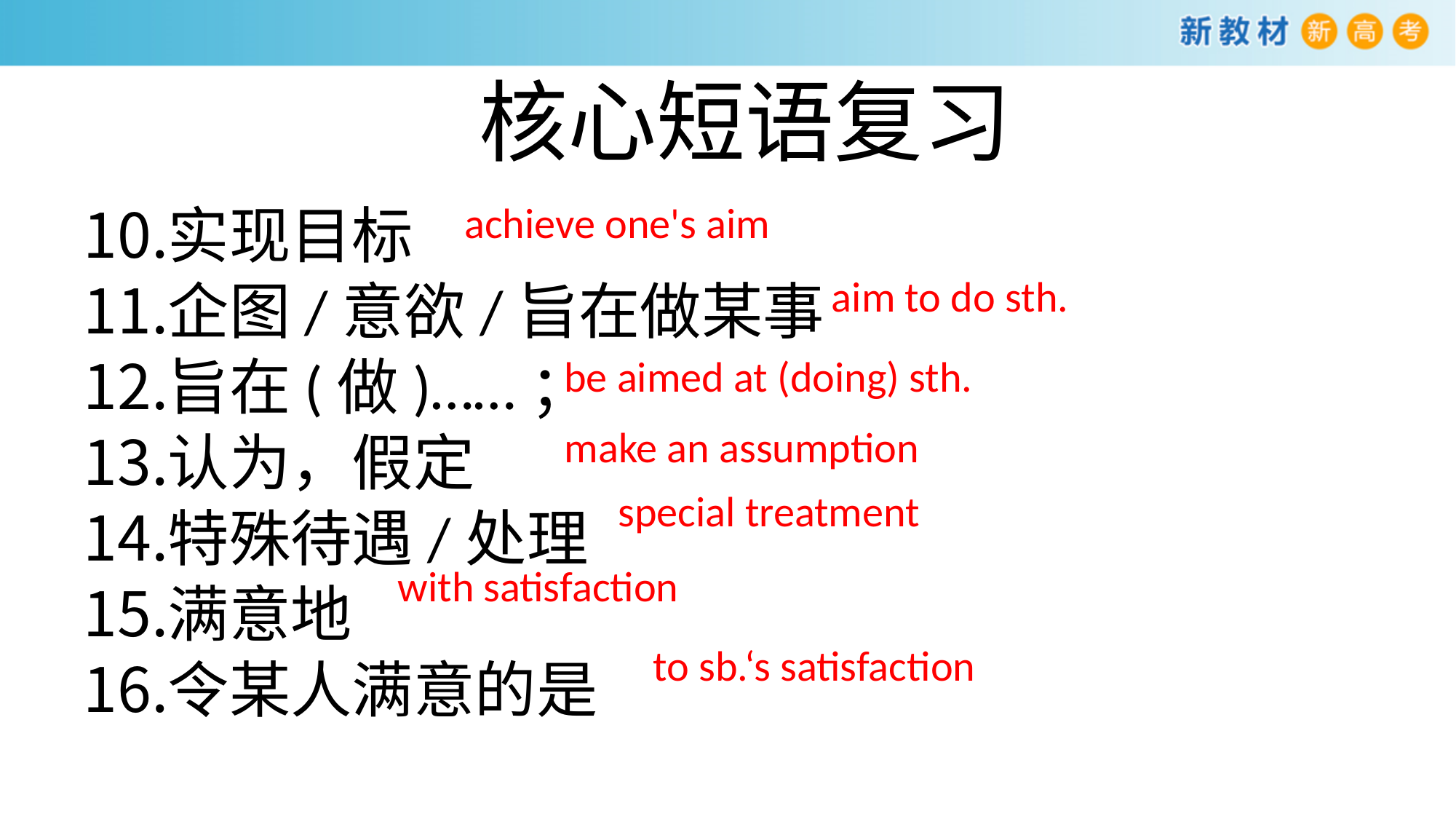

核心短语复习
achieve one's aim
实现目标
企图/意欲/旨在做某事
旨在(做)……；
认为，假定
特殊待遇/处理
满意地
令某人满意的是

aim to do sth.
be aimed at (doing) sth.
make an assumption
special treatment
with satisfaction
to sb.‘s satisfaction